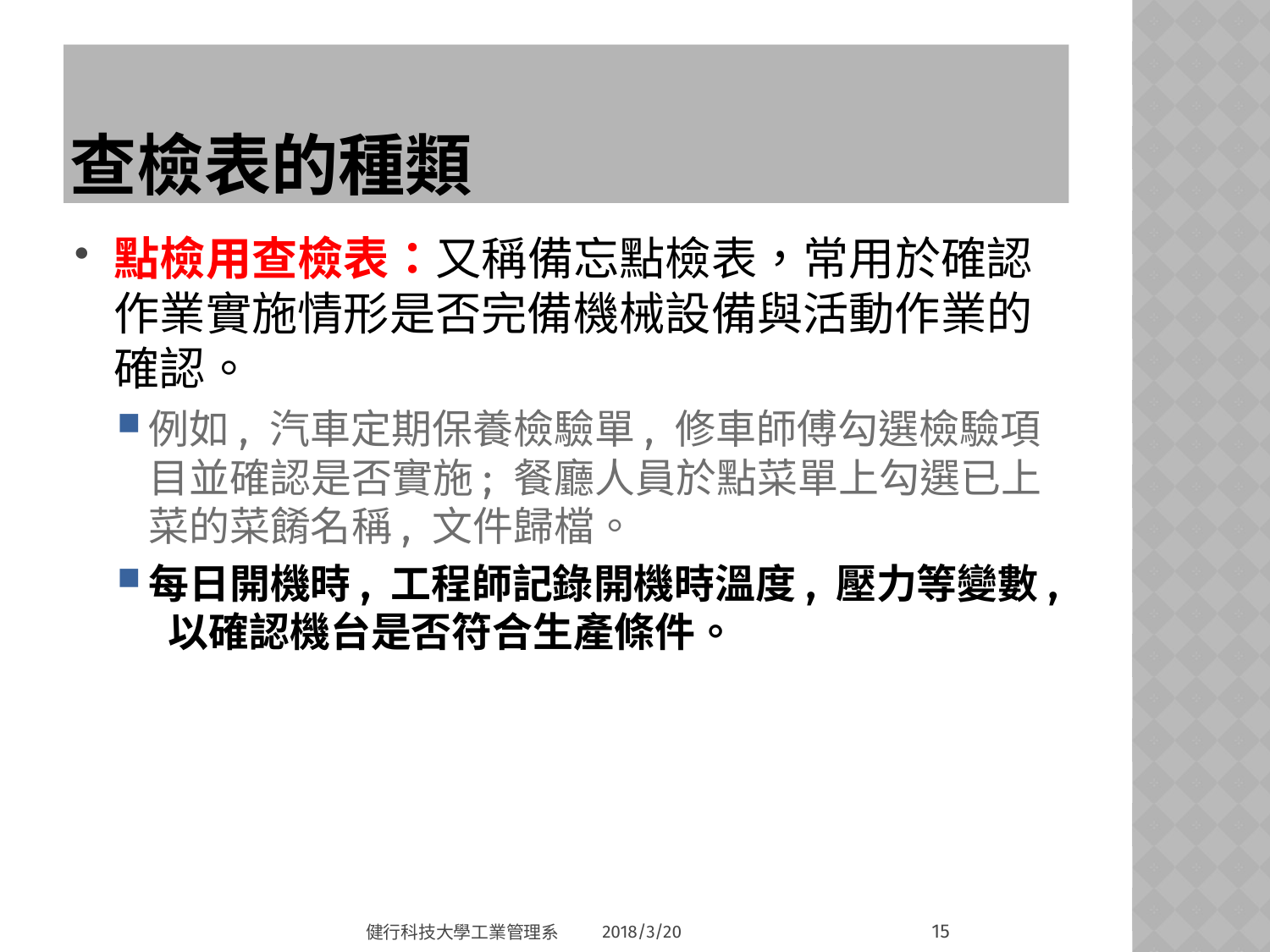

# 查檢表的種類
點檢用查檢表：又稱備忘點檢表，常用於確認作業實施情形是否完備機械設備與活動作業的確認。
例如, 汽車定期保養檢驗單, 修車師傅勾選檢驗項目並確認是否實施; 餐廳人員於點菜單上勾選已上菜的菜餚名稱, 文件歸檔。
每日開機時, 工程師記錄開機時溫度, 壓力等變數, 以確認機台是否符合生產條件。
15
健行科技大學工業管理系
2018/3/20